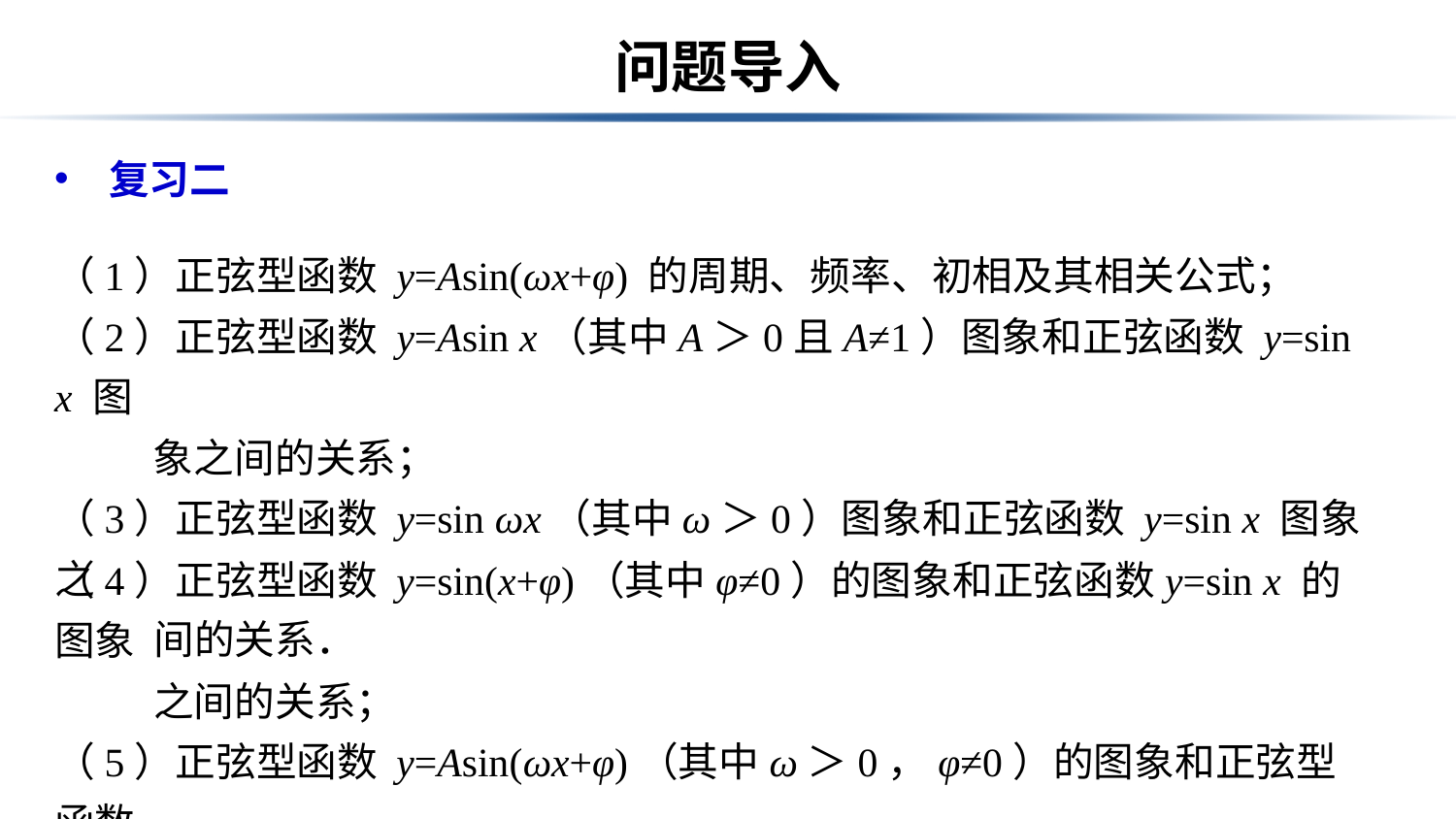

# 问题导入
复习二
（1）正弦型函数 y=Asin(ωx+φ) 的周期、频率、初相及其相关公式；
（2）正弦型函数 y=Asin x（其中A＞0且A≠1）图象和正弦函数 y=sin x 图
　　  象之间的关系；
（3）正弦型函数 y=sin ωx（其中ω＞0）图象和正弦函数 y=sin x 图象之
          间的关系．
（4）正弦型函数 y=sin(x+φ)（其中φ≠0）的图象和正弦函数y=sin x 的图象
　　  之间的关系；
（5）正弦型函数 y=Asin(ωx+φ)（其中ω＞0，φ≠0）的图象和正弦型函数
           y=Asin ωx 的图象之间的关系．